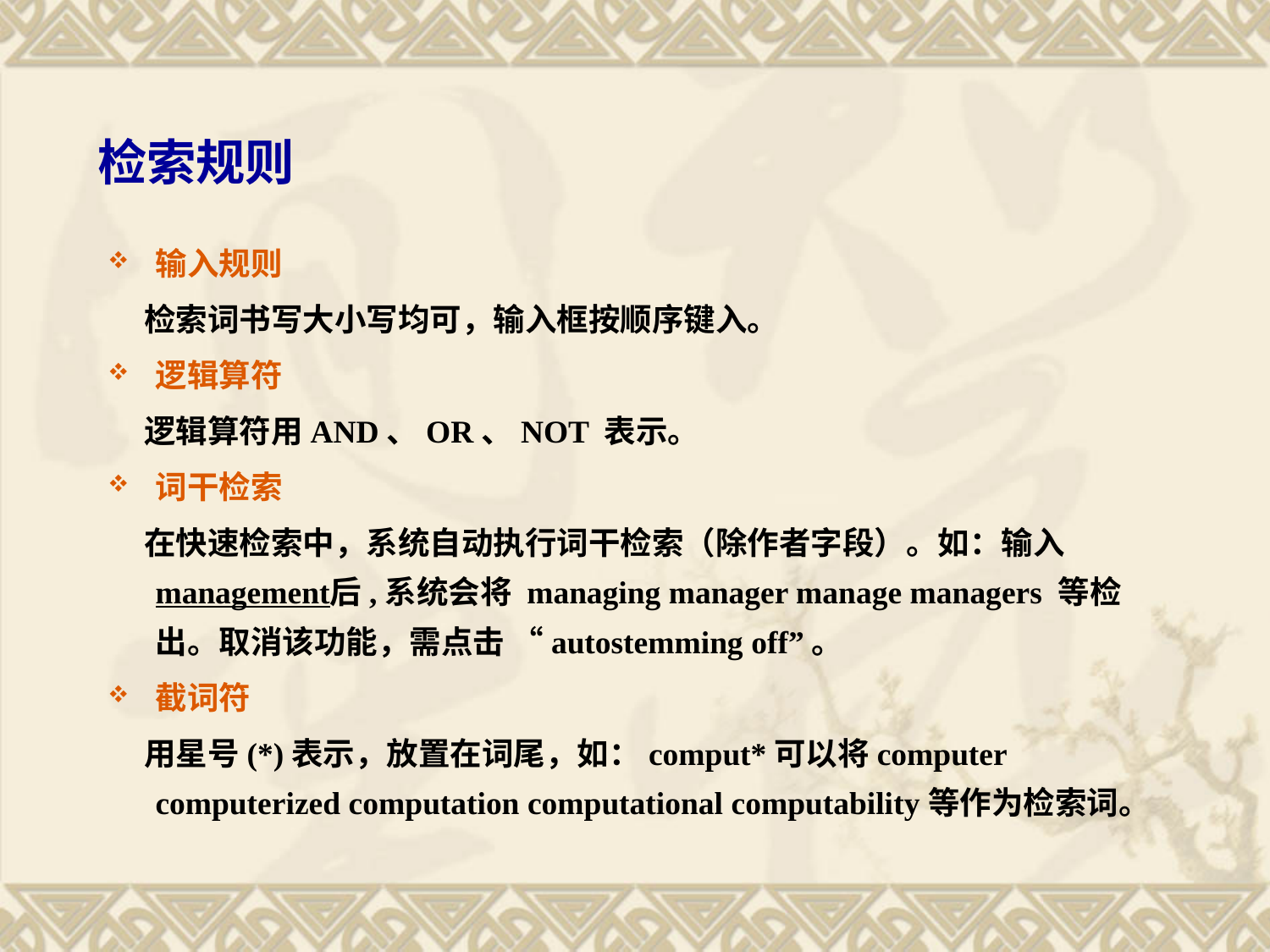

# 检索规则
输入规则
    检索词书写大小写均可，输入框按顺序键入。
逻辑算符
    逻辑算符用AND、OR、NOT 表示。
词干检索
    在快速检索中，系统自动执行词干检索（除作者字段）。如：输入management后,系统会将 managing manager manage managers 等检出。取消该功能，需点击 “autostemming off”。
截词符
    用星号(*)表示，放置在词尾，如：comput*可以将computer computerized computation computational computability等作为检索词。